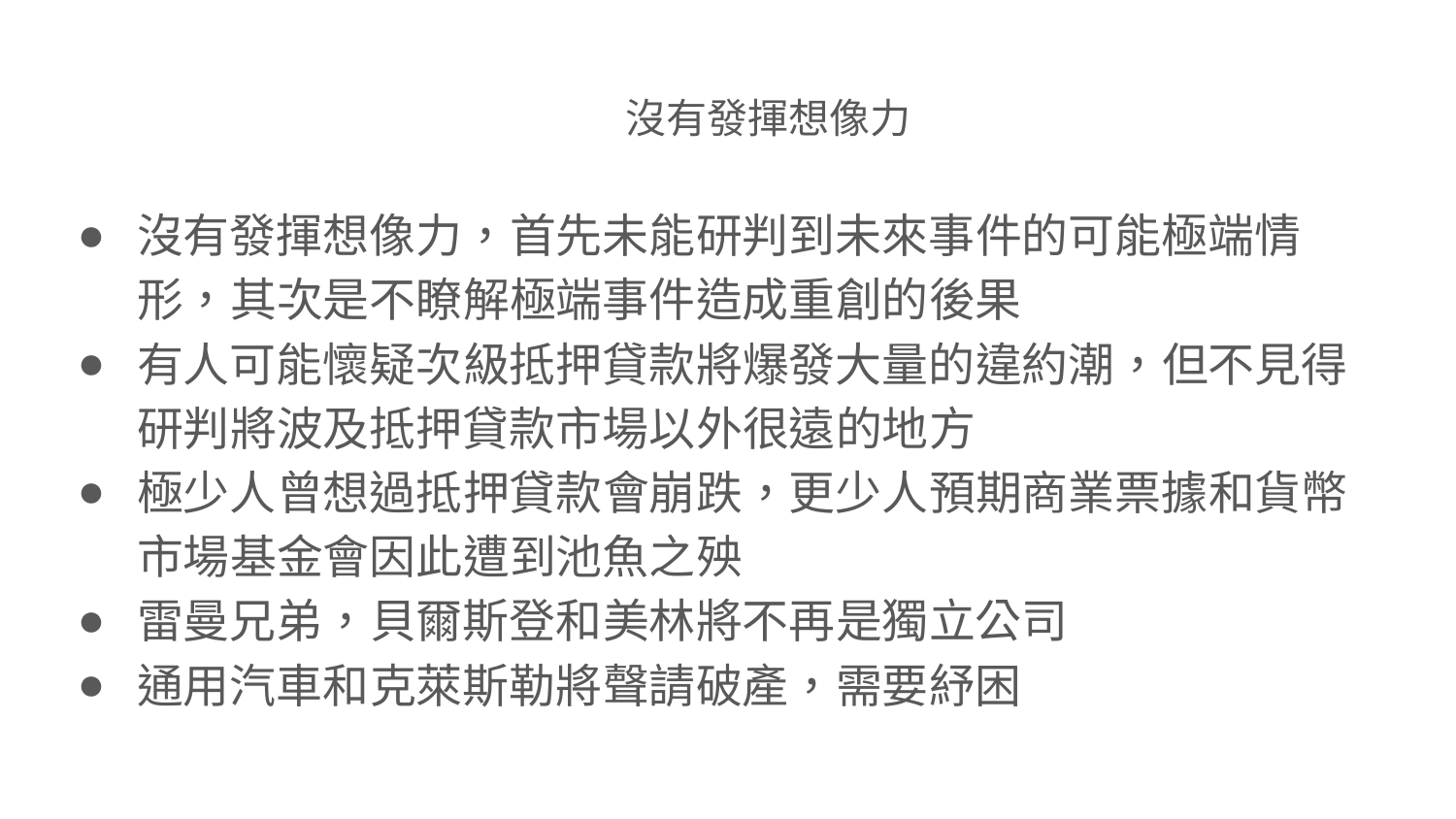

# 沒有發揮想像力

沒有發揮想像力，首先未能研判到未來事件的可能極端情形，其次是不瞭解極端事件造成重創的後果
有人可能懷疑次級抵押貸款將爆發大量的違約潮，但不見得研判將波及抵押貸款市場以外很遠的地方
極少人曾想過抵押貸款會崩跌，更少人預期商業票據和貨幣市場基金會因此遭到池魚之殃
雷曼兄弟，貝爾斯登和美林將不再是獨立公司
通用汽車和克萊斯勒將聲請破產，需要紓困